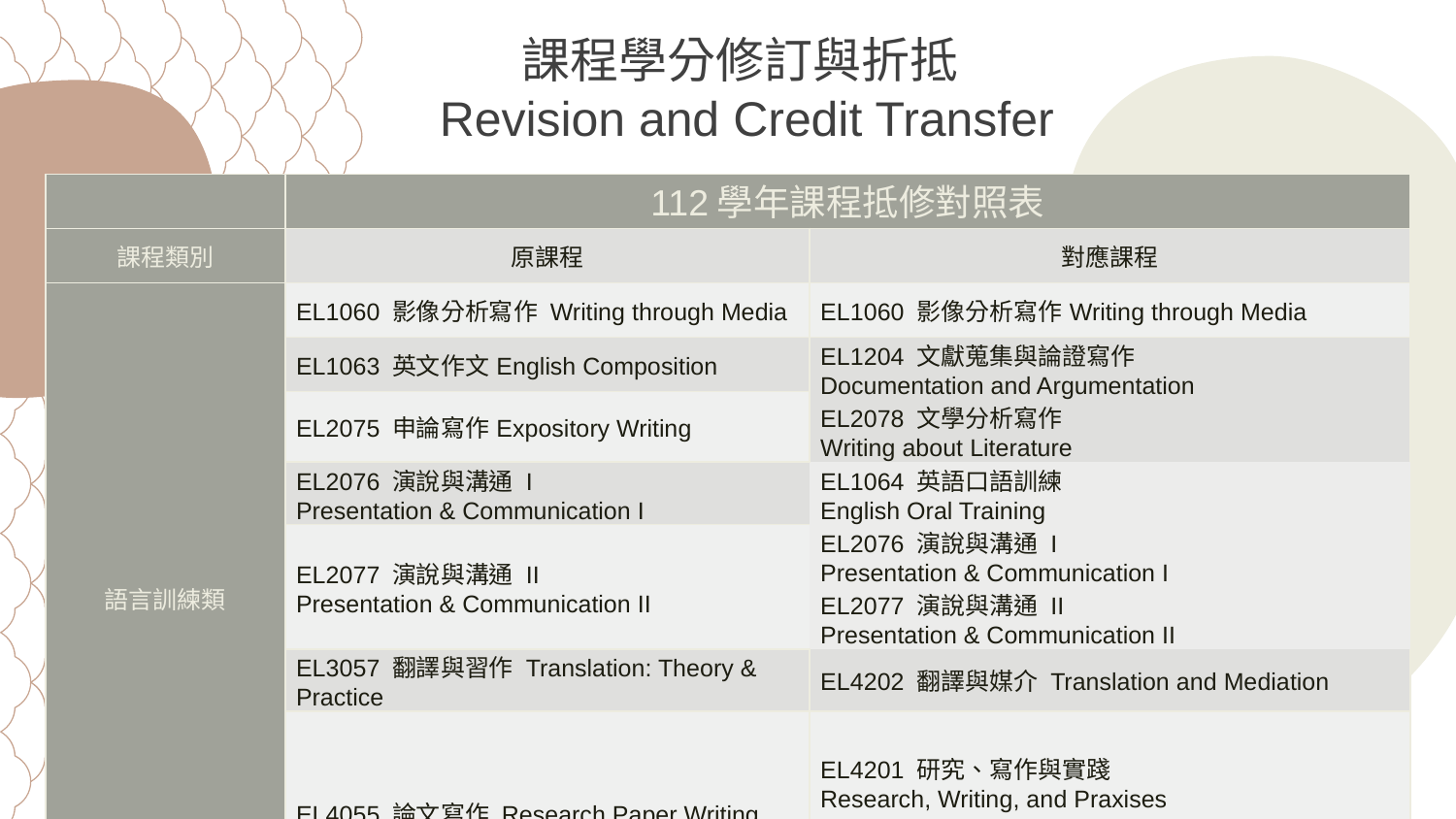

課程學分修訂與折抵
Revision and Credit Transfer
|  | 112學年課程抵修對照表 |  |
| --- | --- | --- |
| 課程類別 | 原課程 | 對應課程 |
| 語言訓練類 | EL1060 影像分析寫作 Writing through Media | EL1060 影像分析寫作Writing through Media |
|  | EL1063 英文作文English Composition | EL1204 文獻蒐集與論證寫作 Documentation and Argumentation EL2078 文學分析寫作 Writing about Literature |
|  | EL2075 申論寫作Expository Writing | EL2078 文學分析寫作 |
|  | EL2076 演說與溝通 I Presentation & Communication I | EL1064 英語口語訓練 English Oral Training EL2076 演說與溝通 I Presentation & Communication I EL2077 演說與溝通 II Presentation & Communication II |
| 語言訓練類 | EL2077 演說與溝通 II Presentation & Communication II |  |
|  | EL3057 翻譯與習作 Translation: Theory & Practice | EL4202 翻譯與媒介 Translation and Mediation |
|  | EL4055 論文寫作 Research Paper Writing | EL4201 研究、寫作與實踐 Research, Writing, and Praxises EL5000 論文寫作與研究方法 Thesis Writing and Methodology |